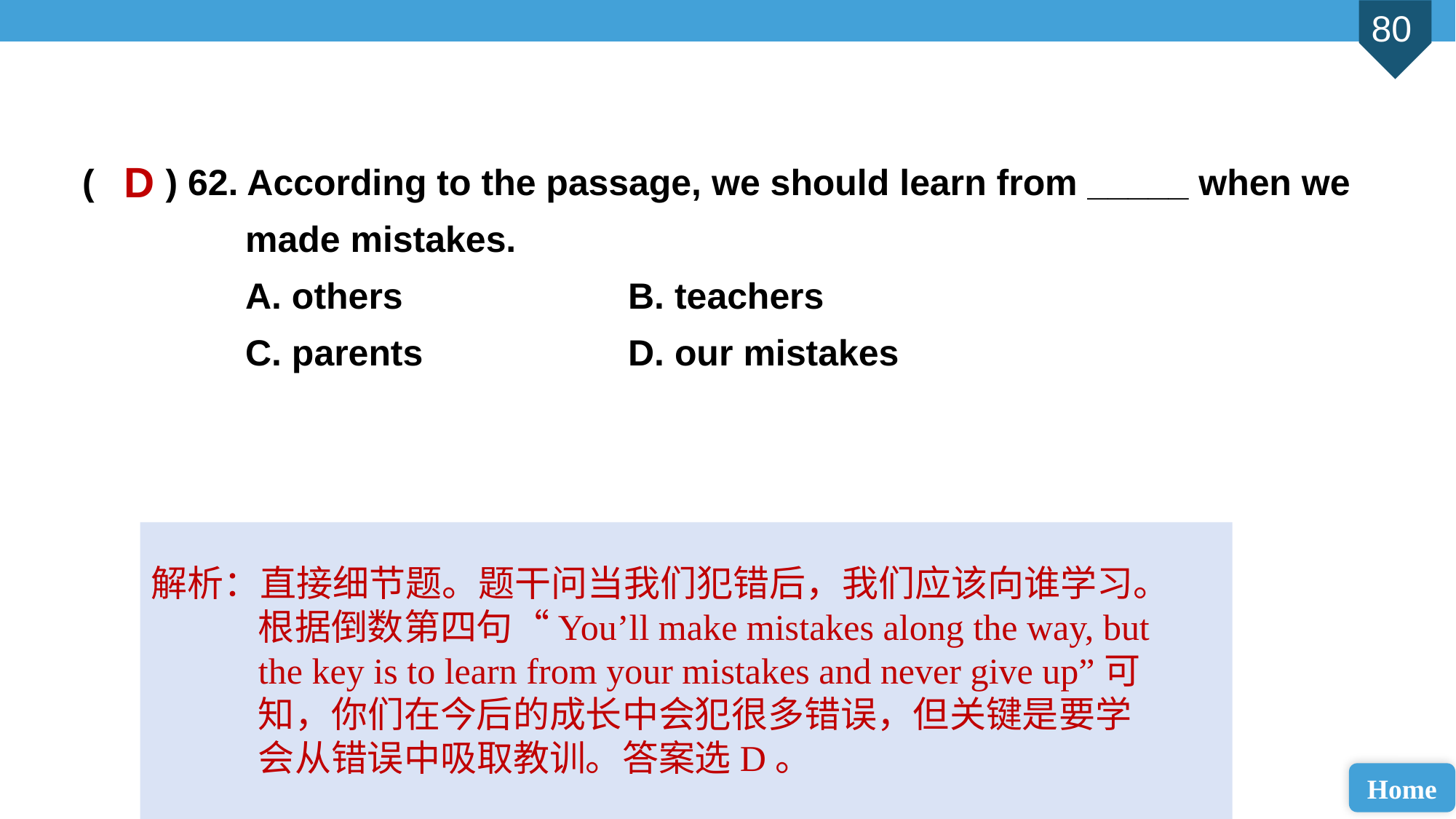

(       ) 62. According to the passage, we should learn from _____ when we
                made mistakes.
                A. others 		B. teachers
                C. parents 		D. our mistakes
D

解析：直接细节题。题干问当我们犯错后，我们应该向谁学习。根据倒数第四句“You’ll make mistakes along the way, but the key is to learn from your mistakes and never give up”可知，你们在今后的成长中会犯很多错误，但关键是要学会从错误中吸取教训。答案选D。